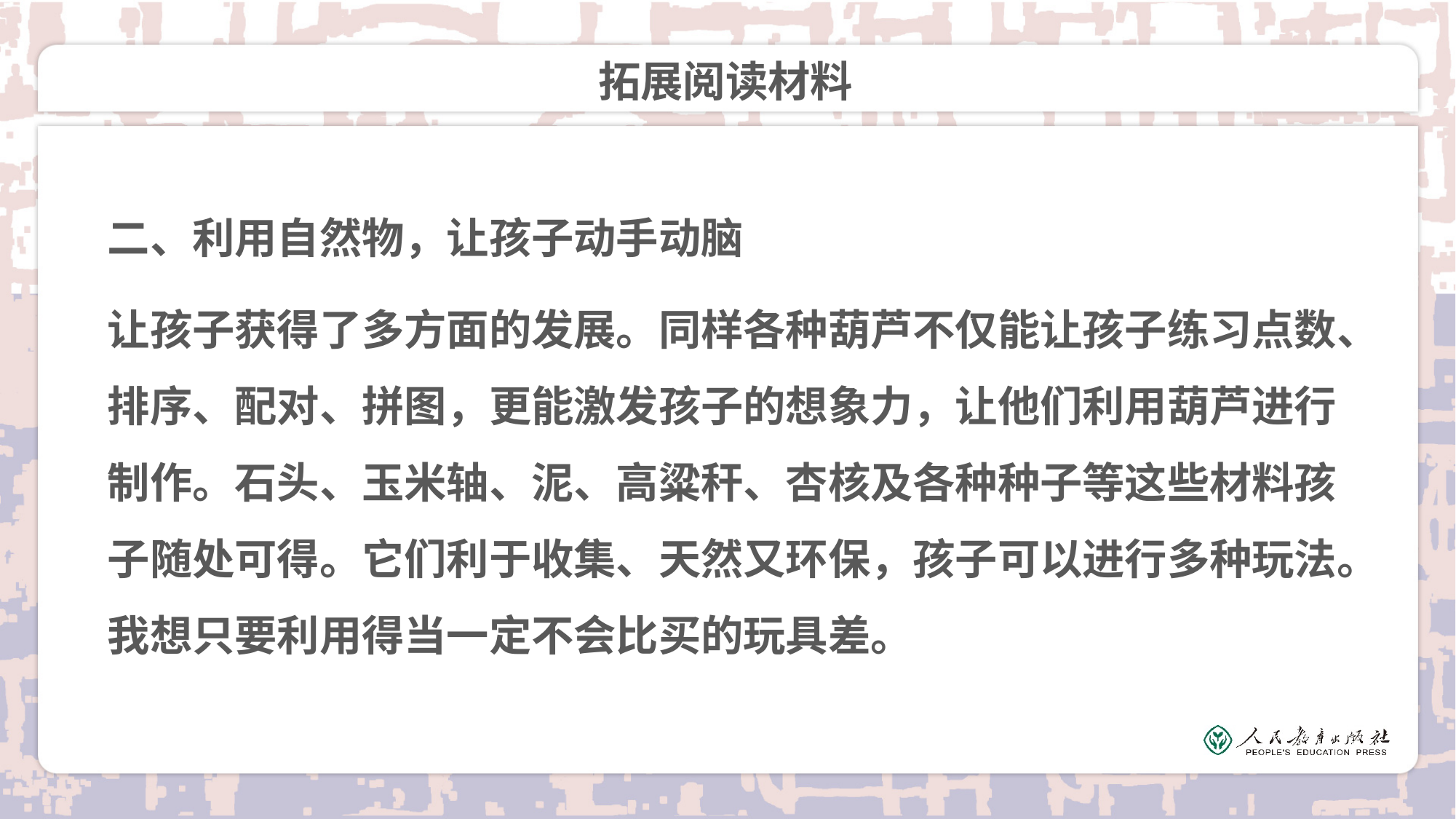

# 拓展阅读材料
二、利用自然物，让孩子动手动脑
让孩子获得了多方面的发展。同样各种葫芦不仅能让孩子练习点数、排序、配对、拼图，更能激发孩子的想象力，让他们利用葫芦进行制作。石头、玉米轴、泥、高粱秆、杏核及各种种子等这些材料孩子随处可得。它们利于收集、天然又环保，孩子可以进行多种玩法。我想只要利用得当一定不会比买的玩具差。